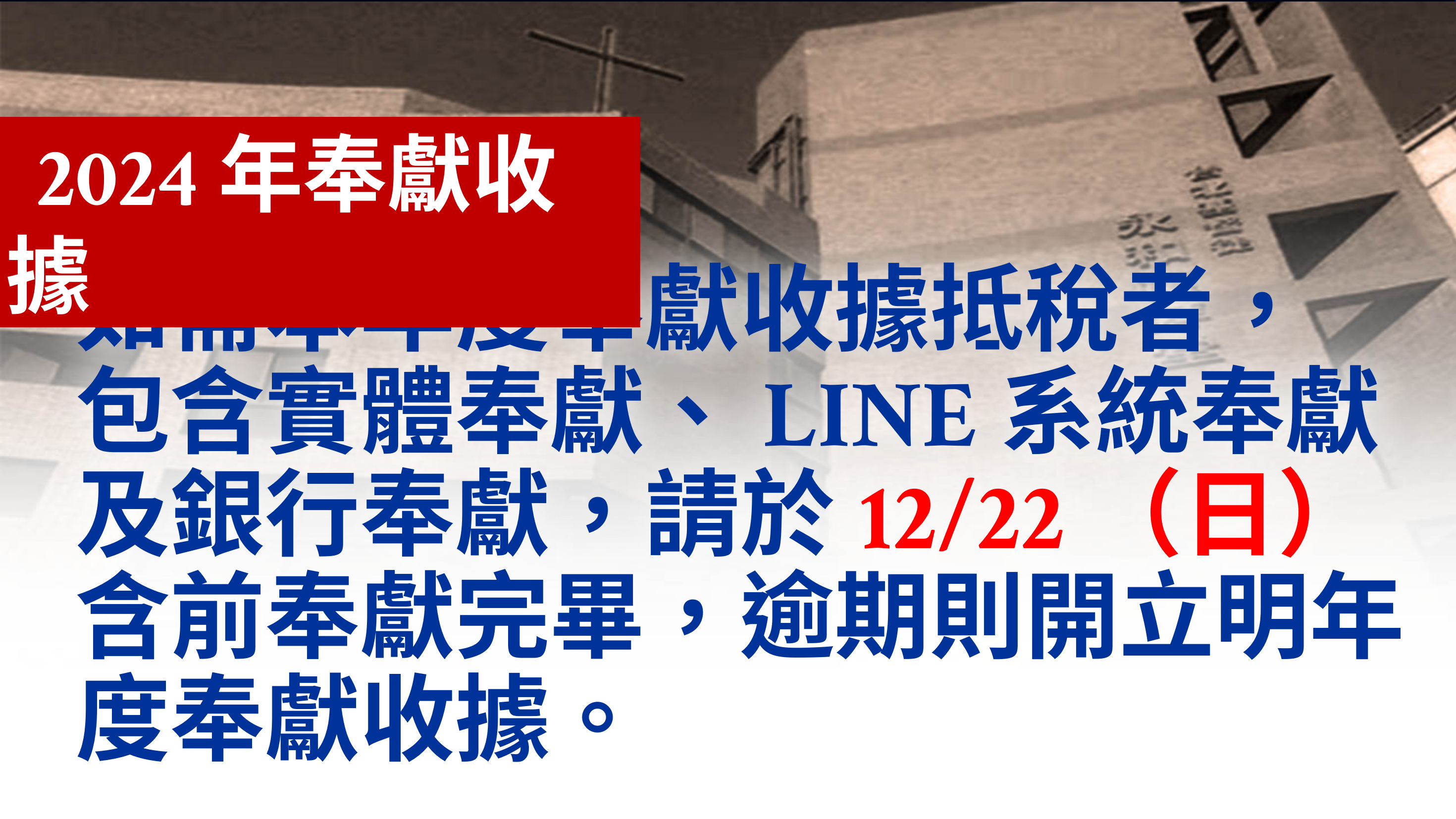

2024年奉獻收據
如需本年度奉獻收據抵稅者，
包含實體奉獻、LINE系統奉獻及銀行奉獻，請於12/22（日）含前奉獻完畢，逾期則開立明年度奉獻收據。